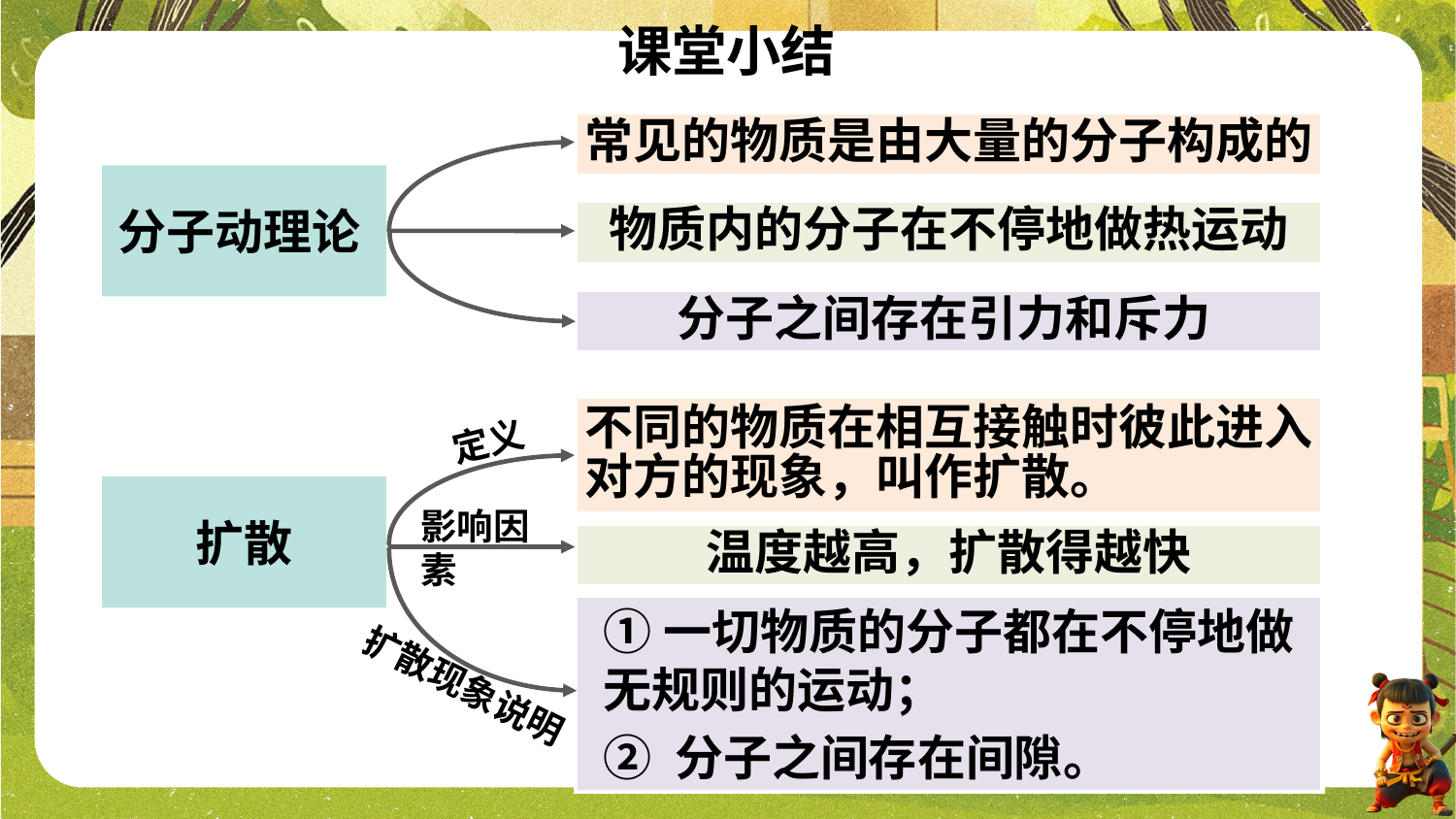

课堂小结
常见的物质是由大量的分子构成的

分子动理论
物质内的分子在不停地做热运动

分子之间存在引力和斥力
不同的物质在相互接触时彼此进入对方的现象，叫作扩散。

扩散
温度越高，扩散得越快

①一切物质的分子都在不停地做无规则的运动；
② 分子之间存在间隙。
定义
影响因素
扩散现象说明